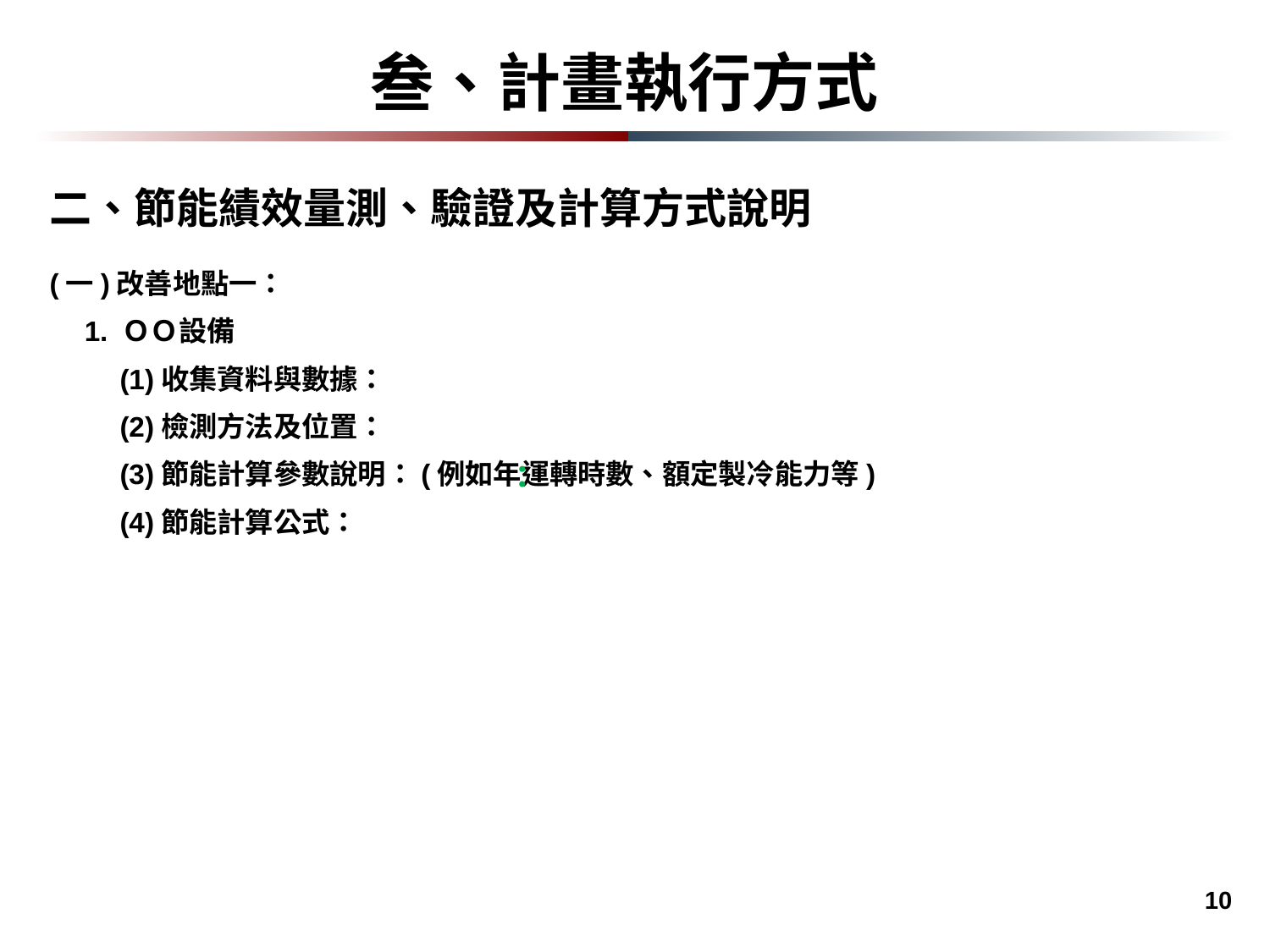

叁、計畫執行方式
二、節能績效量測、驗證及計算方式說明
(一)改善地點一：
　1. ＯＯ設備
 (1)收集資料與數據：
 (2)檢測方法及位置：
 (3)節能計算參數說明：(例如年運轉時數、額定製冷能力等)
 (4)節能計算公式：
：
 10